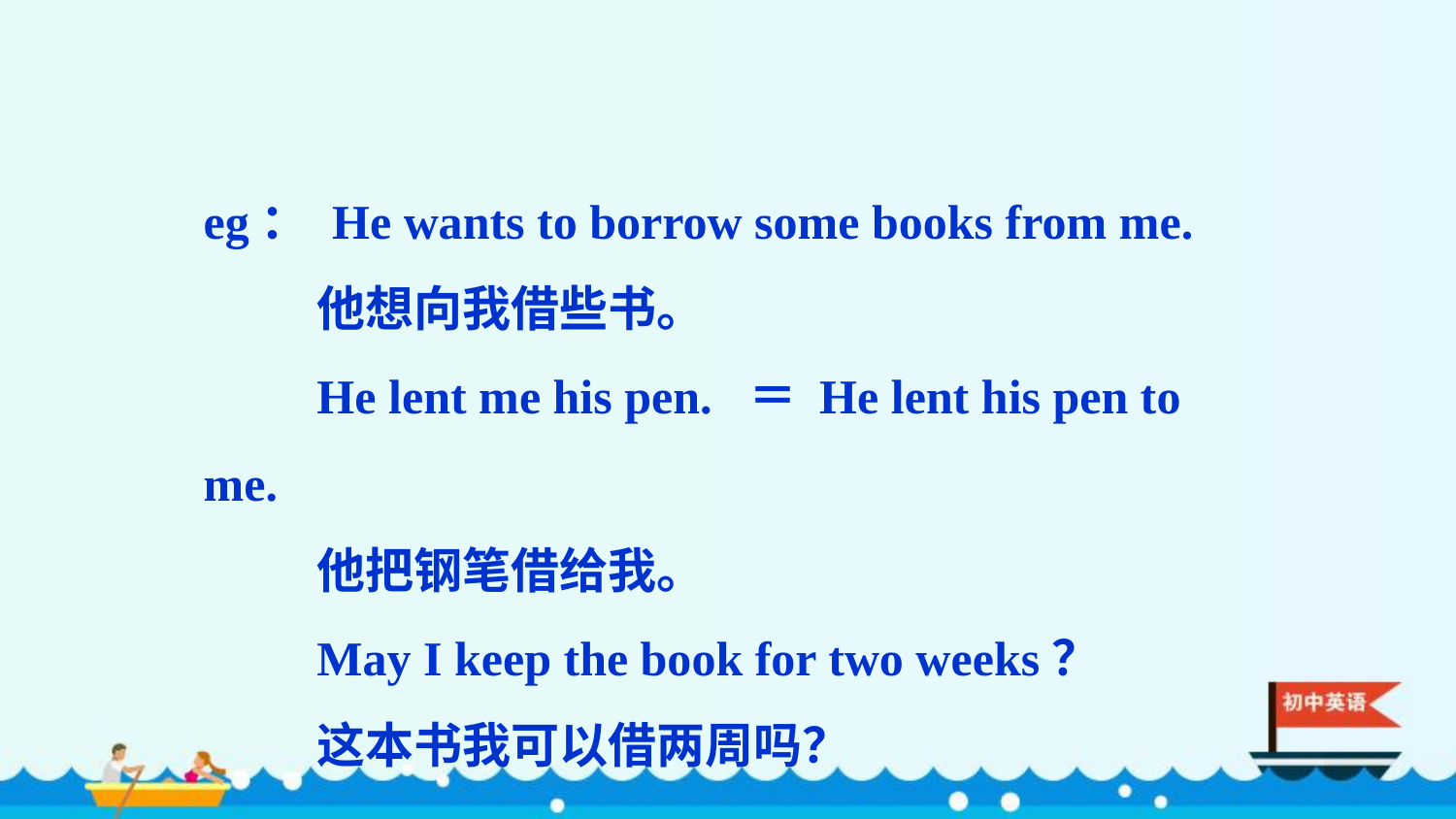

eg： He wants to borrow some books from me.
他想向我借些书。
He lent me his pen.  ＝ He lent his pen to me.
他把钢笔借给我。
May I keep the book for two weeks？
这本书我可以借两周吗？